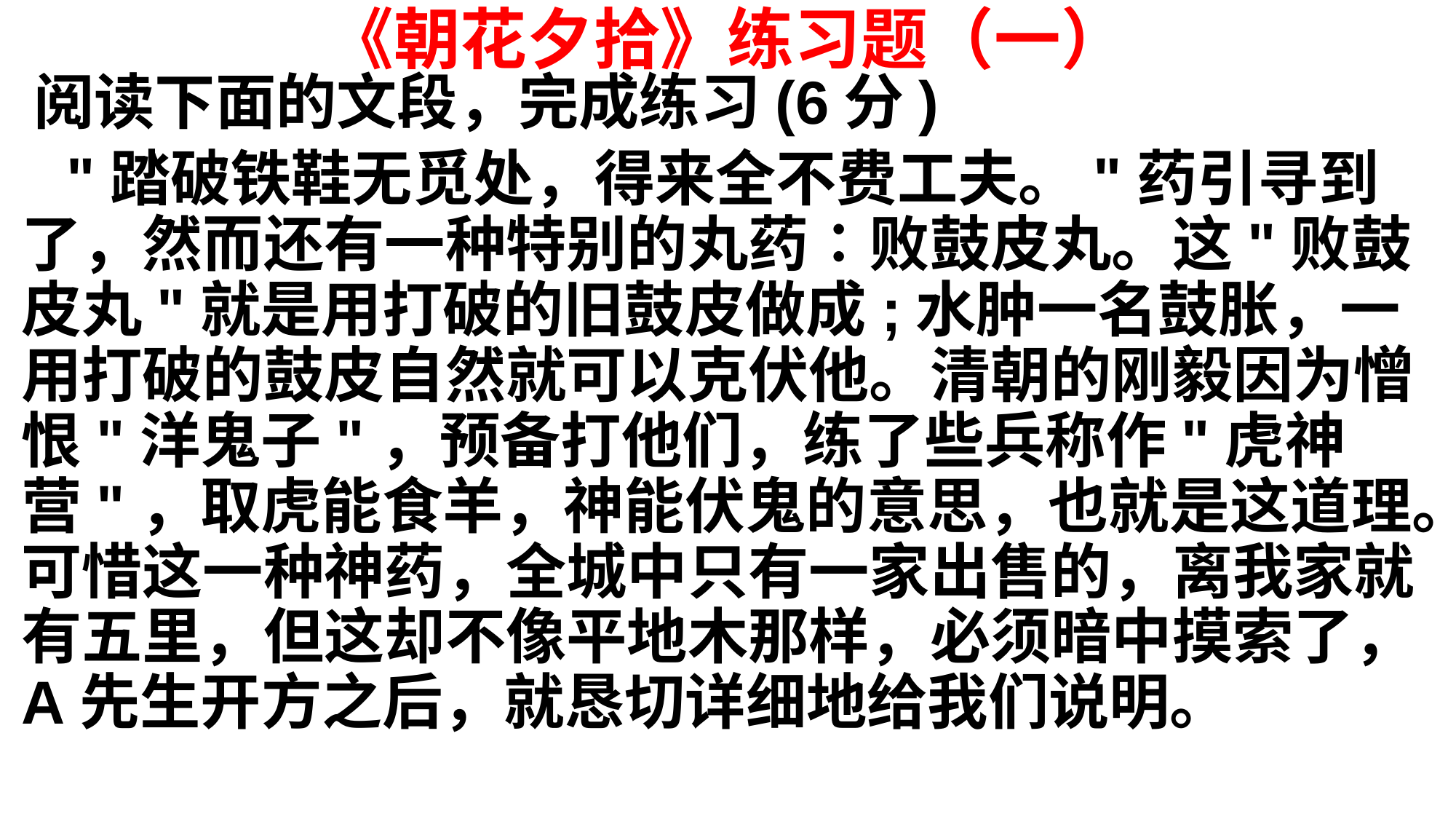

《朝花夕拾》练习题（一）
阅读下面的文段，完成练习(6分)
   "踏破铁鞋无觅处，得来全不费工夫。"药引寻到了，然而还有一种特别的丸药∶败鼓皮丸。这"败鼓皮丸"就是用打破的旧鼓皮做成;水肿一名鼓胀，一用打破的鼓皮自然就可以克伏他。清朝的刚毅因为憎恨"洋鬼子"，预备打他们，练了些兵称作"虎神营"，取虎能食羊，神能伏鬼的意思，也就是这道理。可惜这一种神药，全城中只有一家出售的，离我家就有五里，但这却不像平地木那样，必须暗中摸索了，A先生开方之后，就恳切详细地给我们说明。